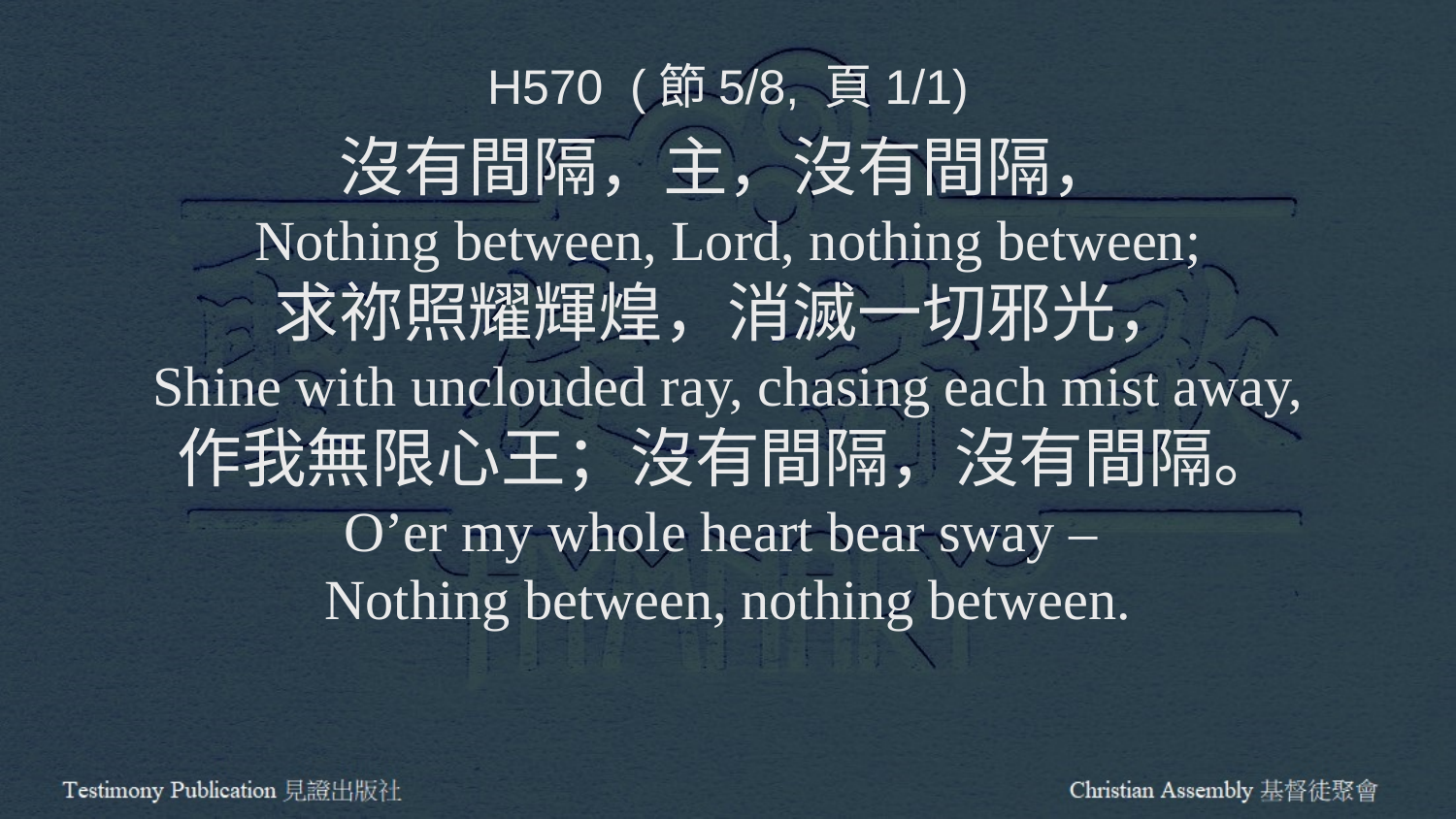

H570  (節5/8, 頁1/1)
沒有間隔，主，沒有間隔，
Nothing between, Lord, nothing between;
求祢照耀輝煌，消滅一切邪光，
Shine with unclouded ray, chasing each mist away,
作我無限心王；沒有間隔，沒有間隔。
O’er my whole heart bear sway –
Nothing between, nothing between.